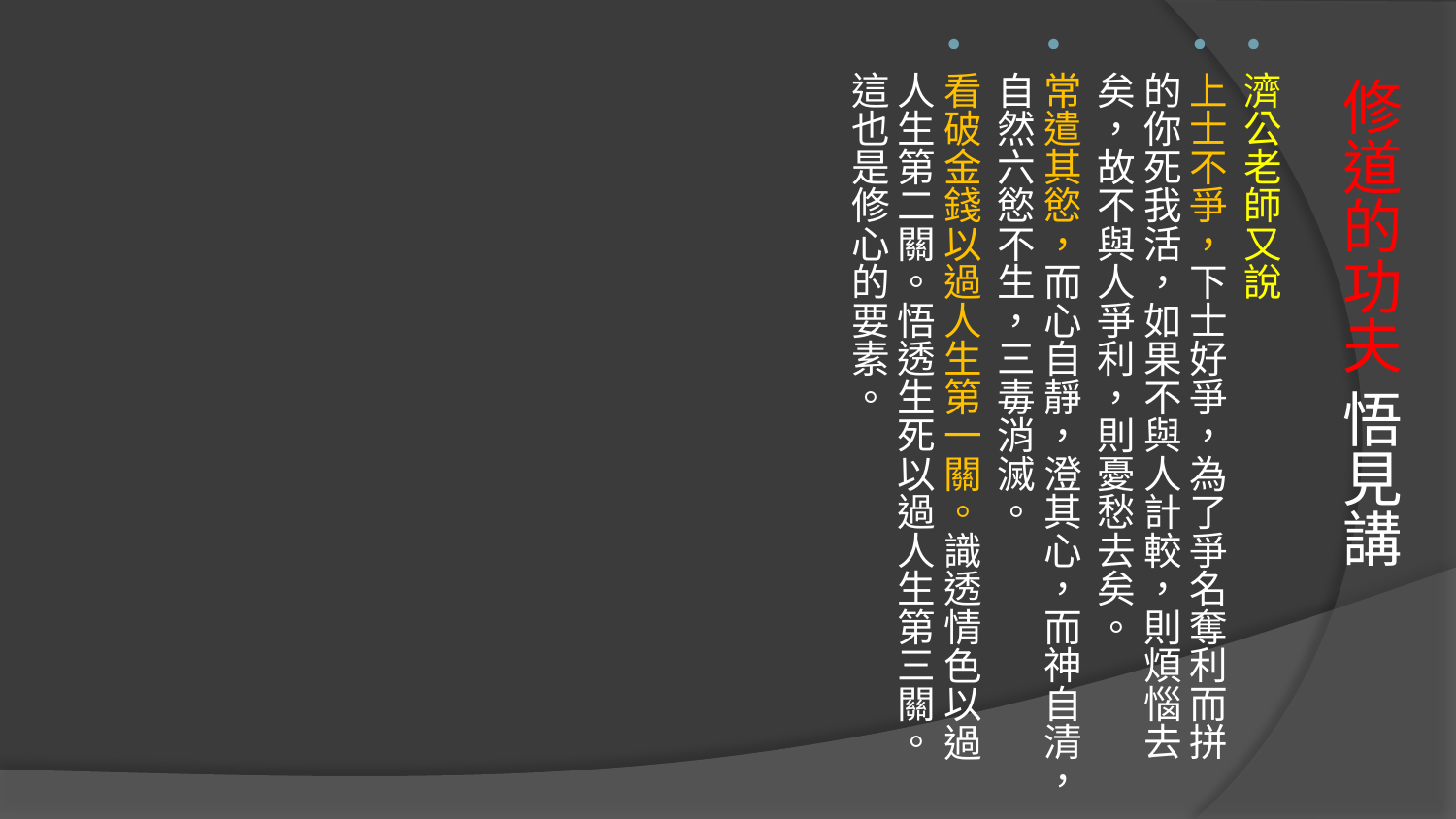

濟公老師又說
上士不爭，下士好爭，為了爭名奪利而拼的你死我活，如果不與人計較，則煩惱去矣，故不與人爭利，則憂愁去矣。
常遣其慾，而心自靜，澄其心，而神自清，自然六慾不生，三毒消滅。
看破金錢以過人生第一關。識透情色以過人生第二關。悟透生死以過人生第三關。這也是修心的要素。

# 修道的功夫 悟見講